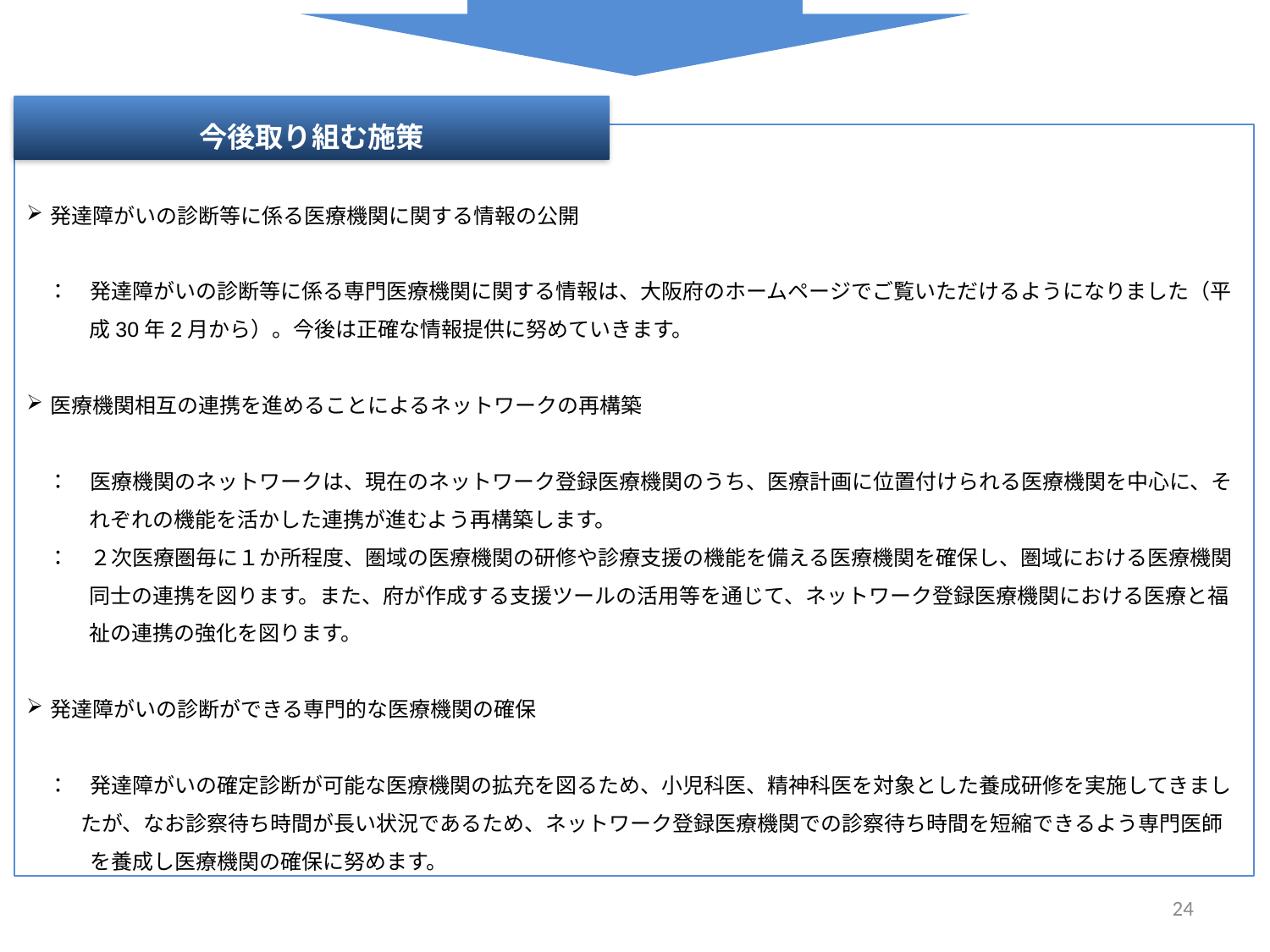

今後取り組む施策

発達障がいの診断等に係る医療機関に関する情報の公開

　：　発達障がいの診断等に係る専門医療機関に関する情報は、大阪府のホームページでご覧いただけるようになりました（平成30年2月から）。今後は正確な情報提供に努めていきます。

医療機関相互の連携を進めることによるネットワークの再構築

　：　医療機関のネットワークは、現在のネットワーク登録医療機関のうち、医療計画に位置付けられる医療機関を中心に、それぞれの機能を活かした連携が進むよう再構築します。
　：　２次医療圏毎に１か所程度、圏域の医療機関の研修や診療支援の機能を備える医療機関を確保し、圏域における医療機関同士の連携を図ります。また、府が作成する支援ツールの活用等を通じて、ネットワーク登録医療機関における医療と福祉の連携の強化を図ります。

発達障がいの診断ができる専門的な医療機関の確保

　：　発達障がいの確定診断が可能な医療機関の拡充を図るため、小児科医、精神科医を対象とした養成研修を実施してきまし
      　たが、なお診察待ち時間が長い状況であるため、ネットワーク登録医療機関での診察待ち時間を短縮できるよう専門医師
　　　を養成し医療機関の確保に努めます。
24